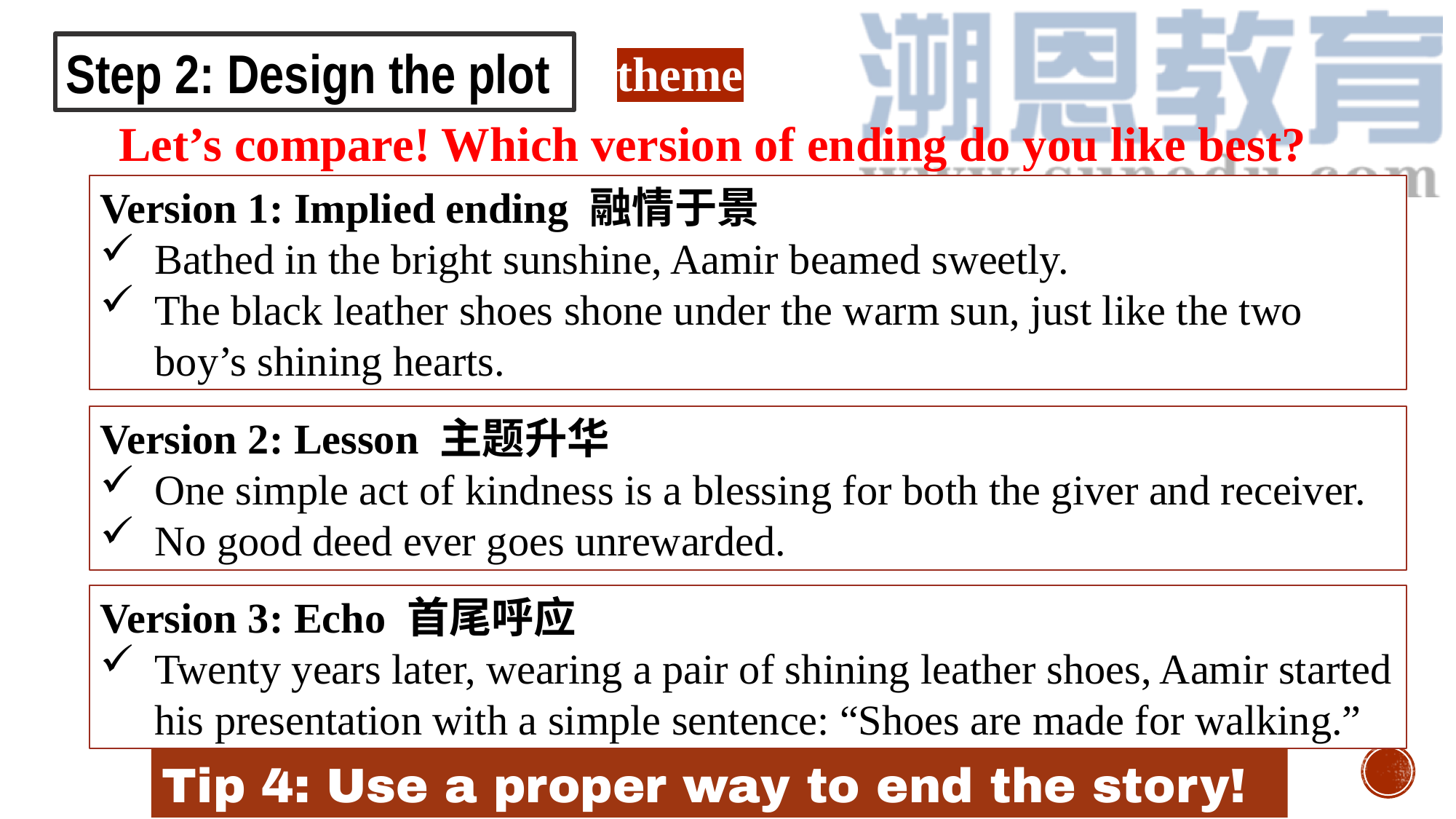

Step 2: Design the plot
theme
Let’s compare! Which version of ending do you like best?
Version 1: Implied ending 融情于景
Bathed in the bright sunshine, Aamir beamed sweetly.
The black leather shoes shone under the warm sun, just like the two boy’s shining hearts.
Version 2: Lesson 主题升华
One simple act of kindness is a blessing for both the giver and receiver.
No good deed ever goes unrewarded.
Version 3: Echo 首尾呼应
Twenty years later, wearing a pair of shining leather shoes, Aamir started his presentation with a simple sentence: “Shoes are made for walking.”
Tip 4: Use a proper way to end the story!